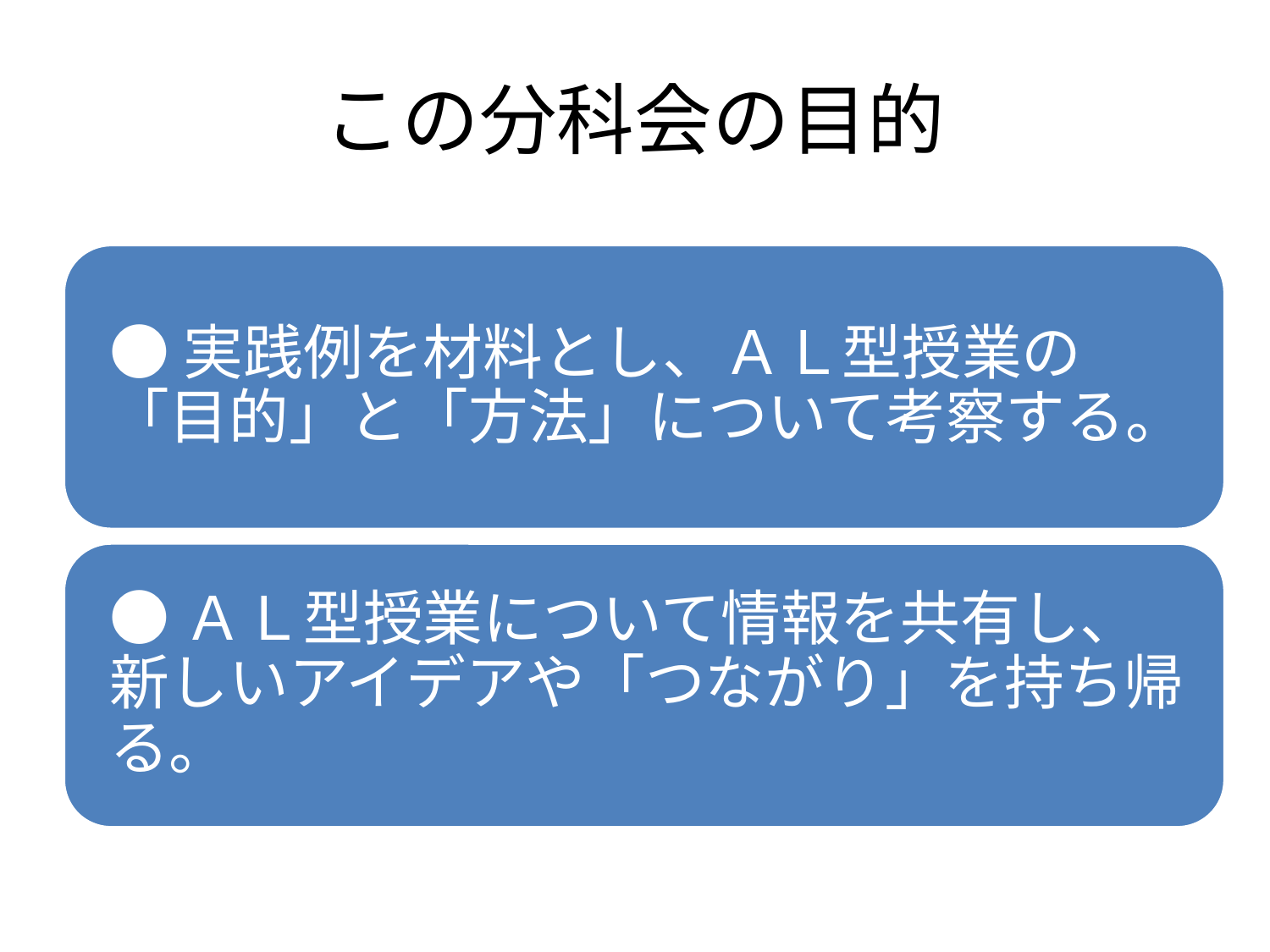

# この分科会の目的
●実践例を材料とし、ＡＬ型授業の「目的」と「方法」について考察する。
●ＡＬ型授業について情報を共有し、新しいアイデアや「つながり」を持ち帰る。